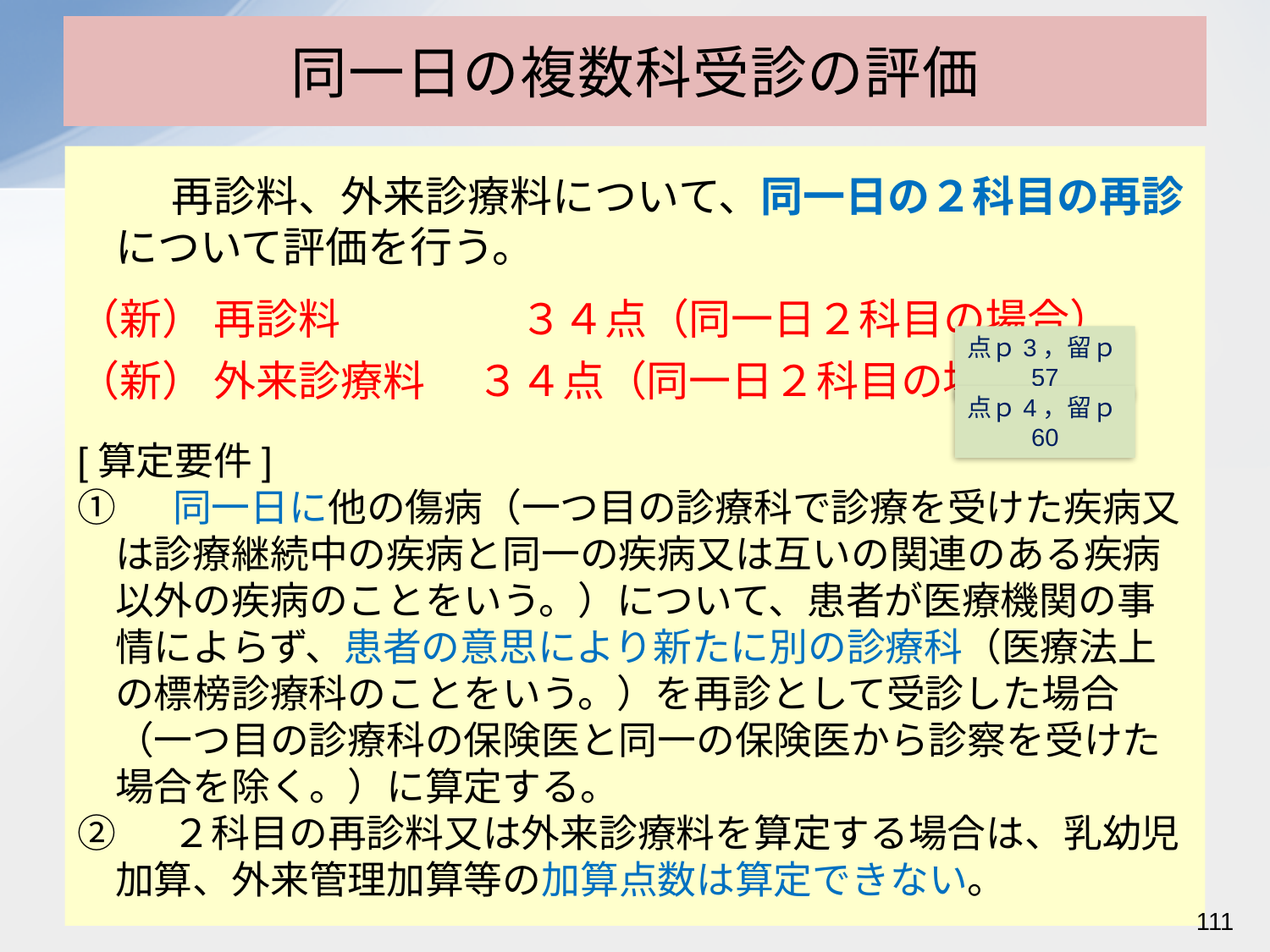

# 同一日の複数科受診の評価
　　 再診料、外来診療料について、同一日の２科目の再診について評価を行う。
（新） 再診料 　　　　３４点（同一日２科目の場合）
（新） 外来診療料 　３４点（同一日２科目の場合）
[算定要件]
①　 同一日に他の傷病（一つ目の診療科で診療を受けた疾病又は診療継続中の疾病と同一の疾病又は互いの関連のある疾病以外の疾病のことをいう。）について、患者が医療機関の事情によらず、患者の意思により新たに別の診療科（医療法上の標榜診療科のことをいう。）を再診として受診した場合（一つ目の診療科の保険医と同一の保険医から診察を受けた場合を除く。）に算定する。
②　 ２科目の再診料又は外来診療料を算定する場合は、乳幼児加算、外来管理加算等の加算点数は算定できない。
点ｐ3，留ｐ57
点ｐ4，留ｐ60
111